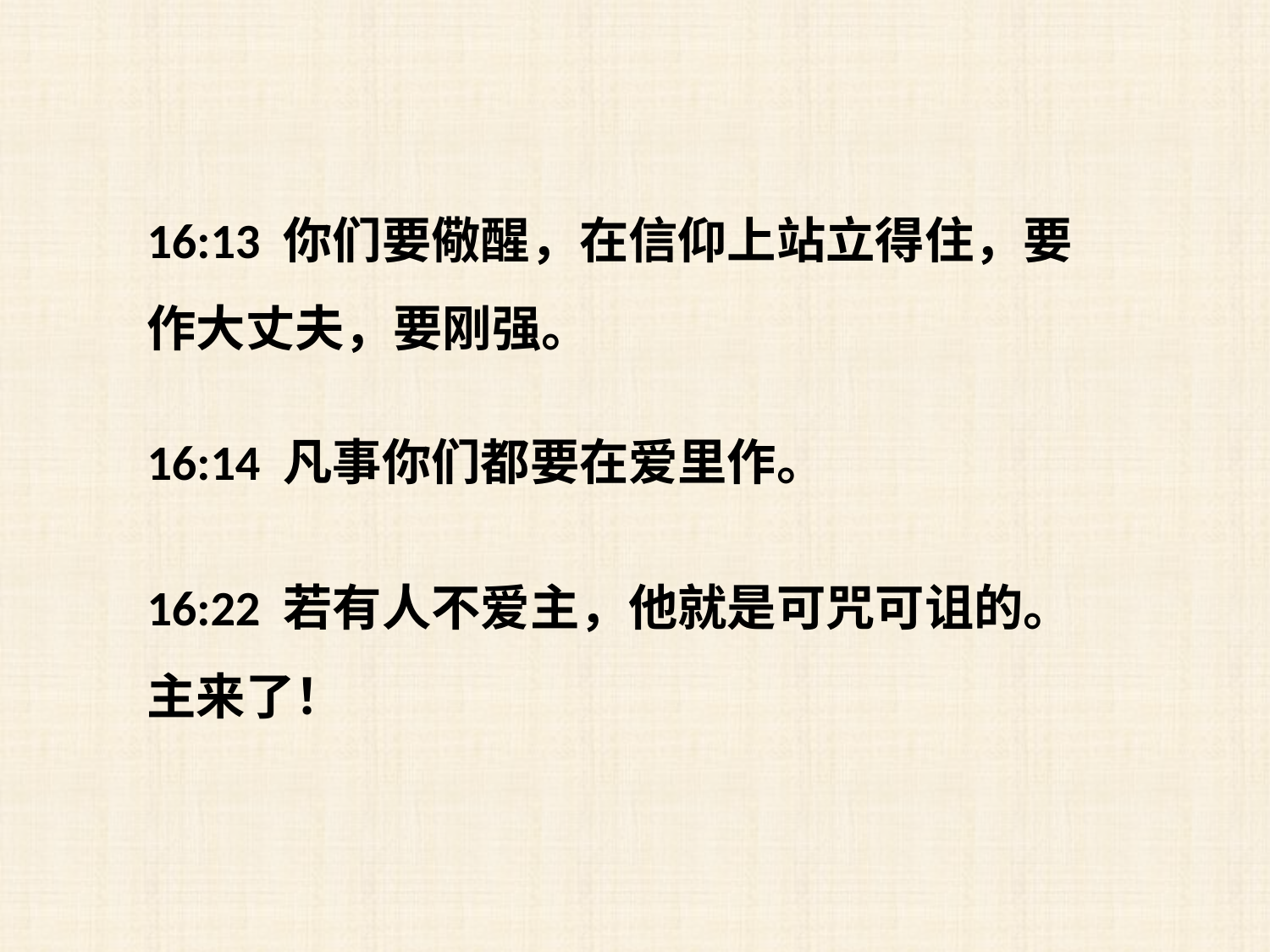

16:13 你们要儆醒，在信仰上站立得住，要作大丈夫，要刚强。
16:14 凡事你们都要在爱里作。
16:22 若有人不爱主，他就是可咒可诅的。主来了！